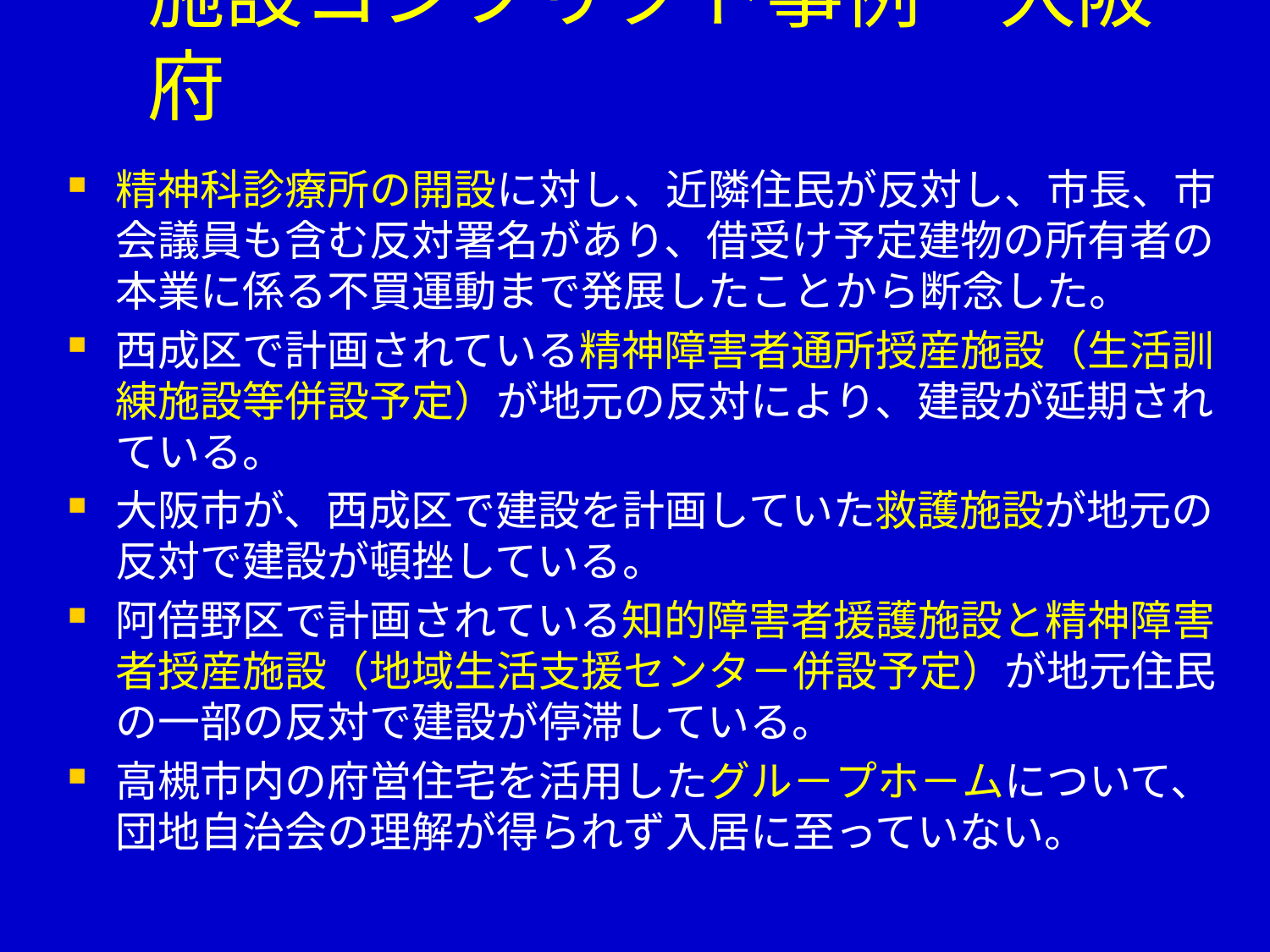

# 施設コンフリクト事例　大阪府
精神科診療所の開設に対し、近隣住民が反対し、市長、市会議員も含む反対署名があり、借受け予定建物の所有者の本業に係る不買運動まで発展したことから断念した。
西成区で計画されている精神障害者通所授産施設（生活訓練施設等併設予定）が地元の反対により、建設が延期されている。
大阪市が、西成区で建設を計画していた救護施設が地元の反対で建設が頓挫している。
阿倍野区で計画されている知的障害者援護施設と精神障害者授産施設（地域生活支援センタ－併設予定）が地元住民の一部の反対で建設が停滞している。
高槻市内の府営住宅を活用したグル－プホ－ムについて、団地自治会の理解が得られず入居に至っていない。